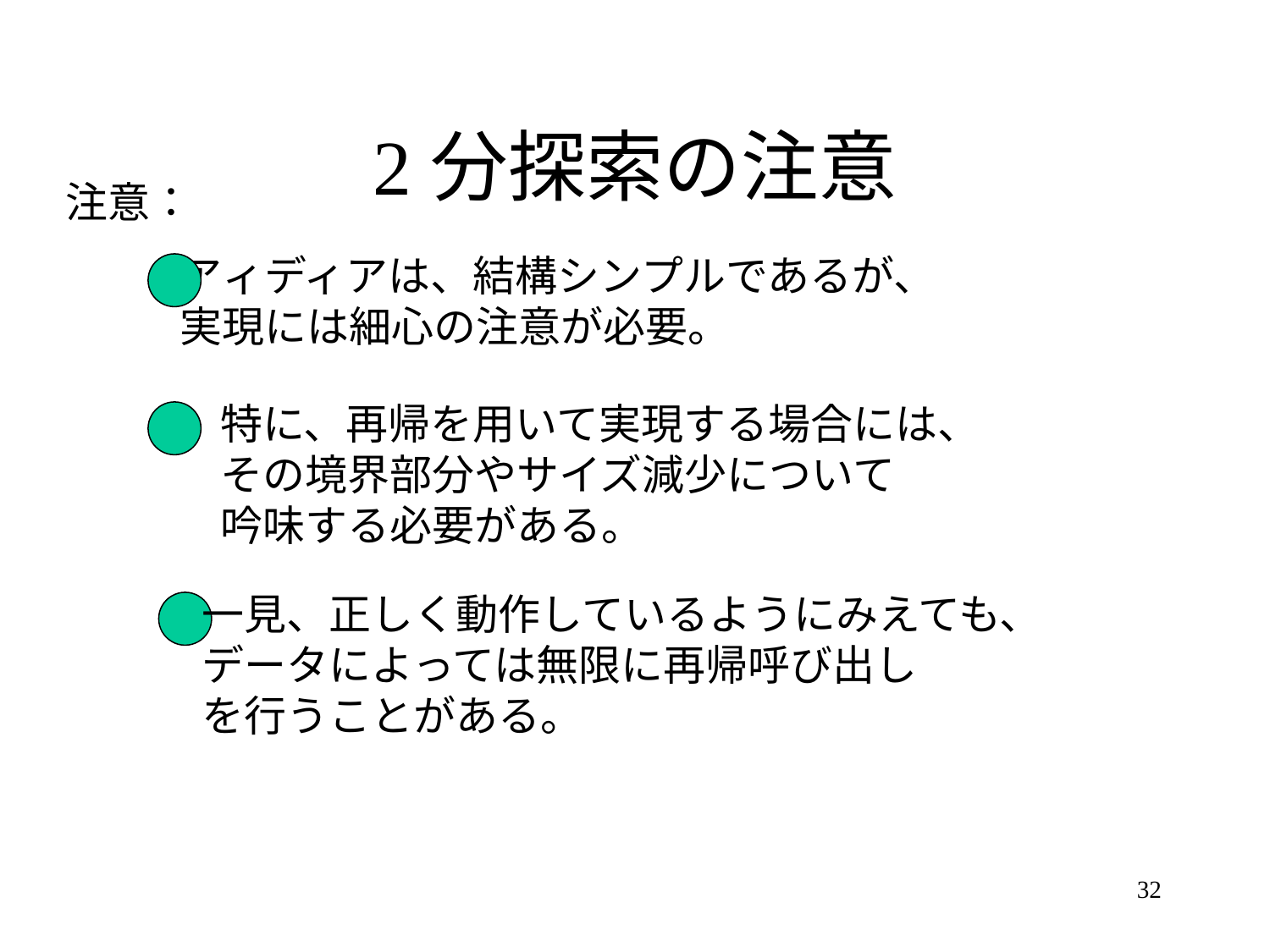

# 2分探索の注意
注意：
アィディアは、結構シンプルであるが、
実現には細心の注意が必要。

特に、再帰を用いて実現する場合には、
その境界部分やサイズ減少について
吟味する必要がある。

一見、正しく動作しているようにみえても、
データによっては無限に再帰呼び出し
を行うことがある。

32